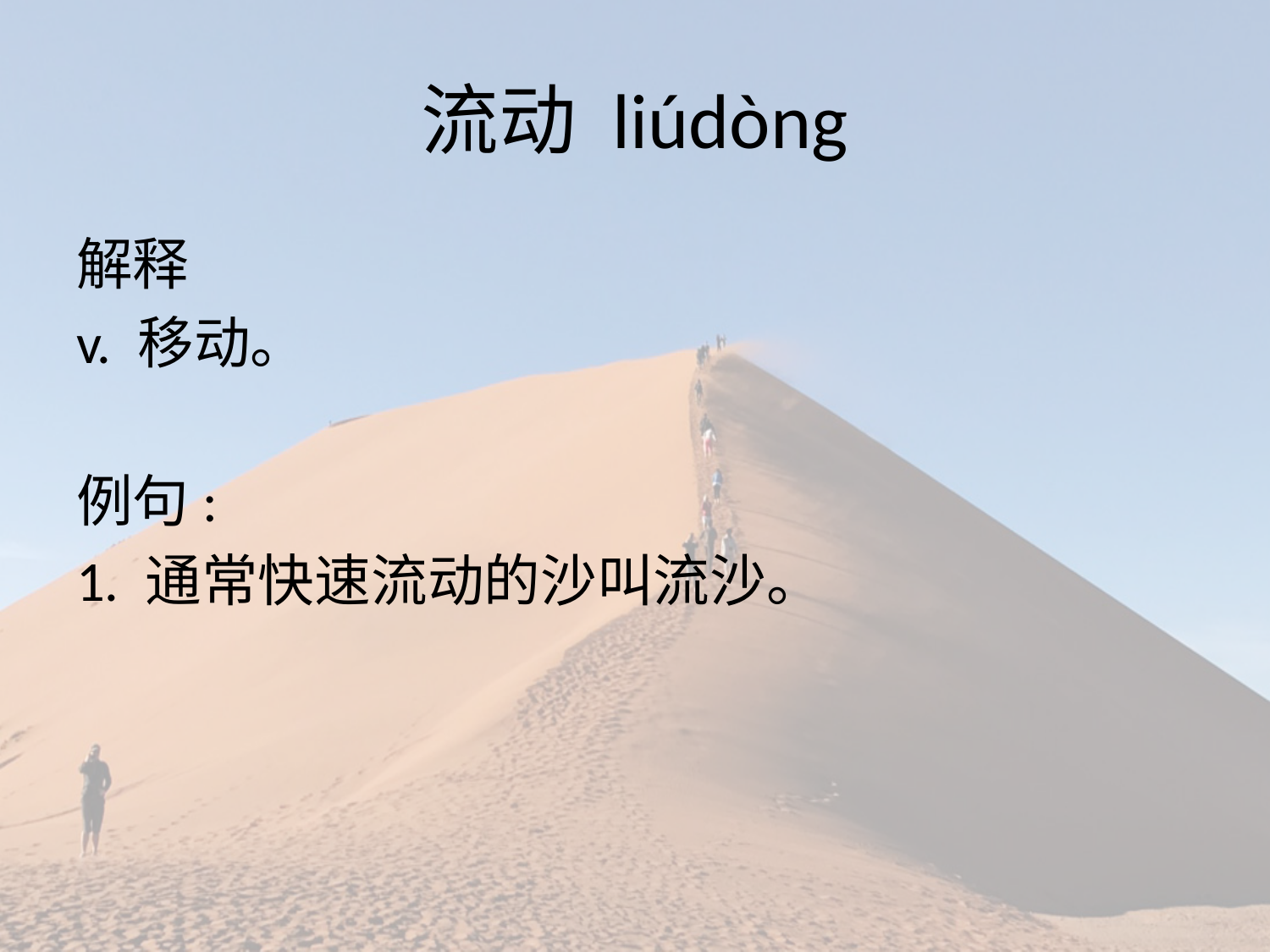

# 流动 liúdòng
解释
v. 移动。

例句:
1. 通常快速流动的沙叫流沙。